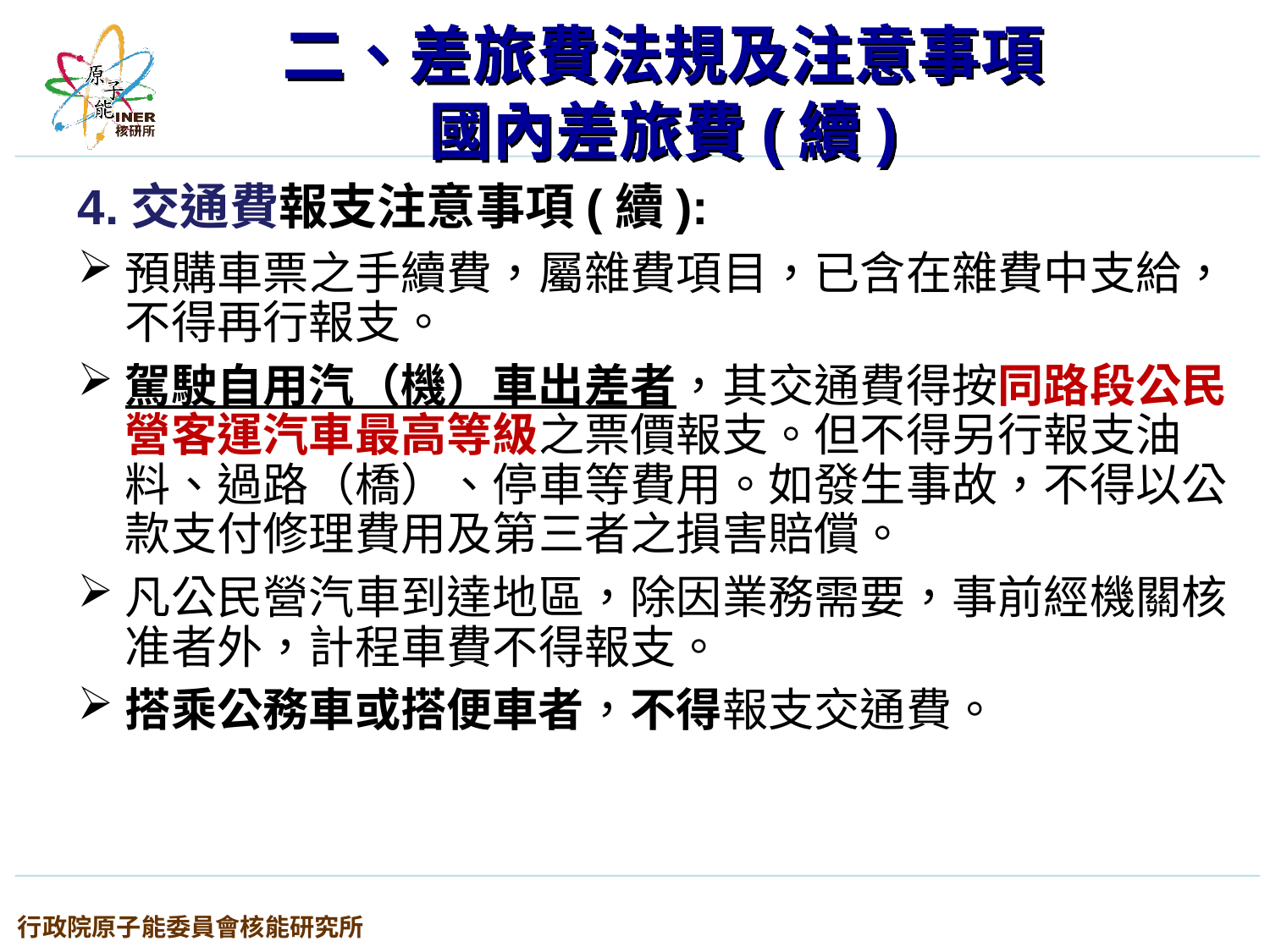

# 二、差旅費法規及注意事項 國內差旅費(續)
4.交通費報支注意事項(續):
預購車票之手續費，屬雜費項目，已含在雜費中支給，不得再行報支。
駕駛自用汽（機）車出差者，其交通費得按同路段公民營客運汽車最高等級之票價報支。但不得另行報支油料、過路（橋）、停車等費用。如發生事故，不得以公款支付修理費用及第三者之損害賠償。
凡公民營汽車到達地區，除因業務需要，事前經機關核准者外，計程車費不得報支。
搭乘公務車或搭便車者，不得報支交通費。